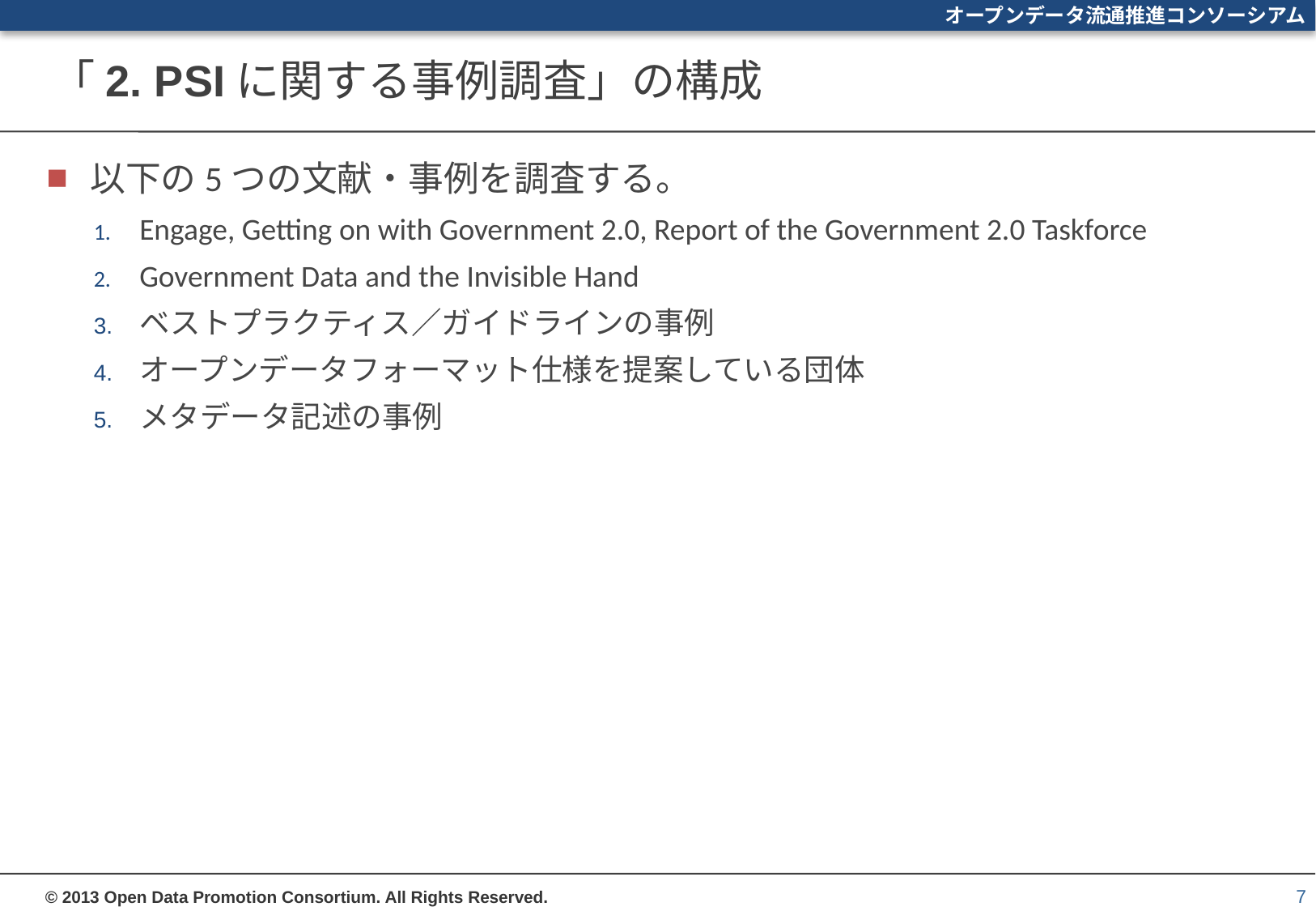

# 「2. PSIに関する事例調査」の構成
以下の5つの文献・事例を調査する。
Engage, Getting on with Government 2.0, Report of the Government 2.0 Taskforce
Government Data and the Invisible Hand
ベストプラクティス／ガイドラインの事例
オープンデータフォーマット仕様を提案している団体
メタデータ記述の事例

7